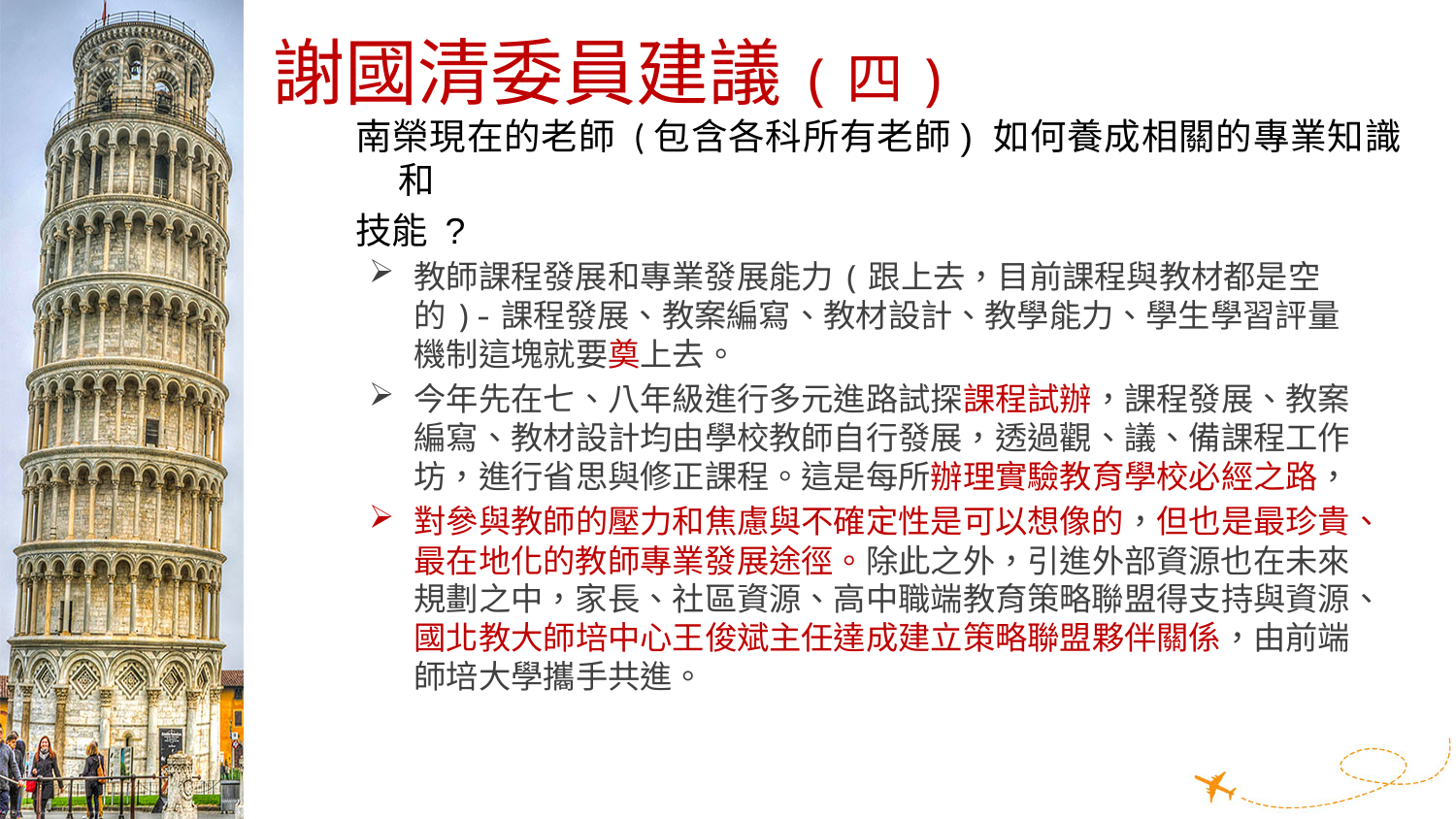

# 謝國清委員建議(四)
南榮現在的老師 (包含各科所有老師) 如何養成相關的專業知識和
技能 ?
教師課程發展和專業發展能力(跟上去，目前課程與教材都是空的)-課程發展、教案編寫、教材設計、教學能力、學生學習評量機制這塊就要奠上去。
今年先在七、八年級進行多元進路試探課程試辦，課程發展、教案編寫、教材設計均由學校教師自行發展，透過觀、議、備課程工作坊，進行省思與修正課程。這是每所辦理實驗教育學校必經之路，
對參與教師的壓力和焦慮與不確定性是可以想像的，但也是最珍貴、最在地化的教師專業發展途徑。除此之外，引進外部資源也在未來規劃之中，家長、社區資源、高中職端教育策略聯盟得支持與資源、國北教大師培中心王俊斌主任達成建立策略聯盟夥伴關係，由前端師培大學攜手共進。